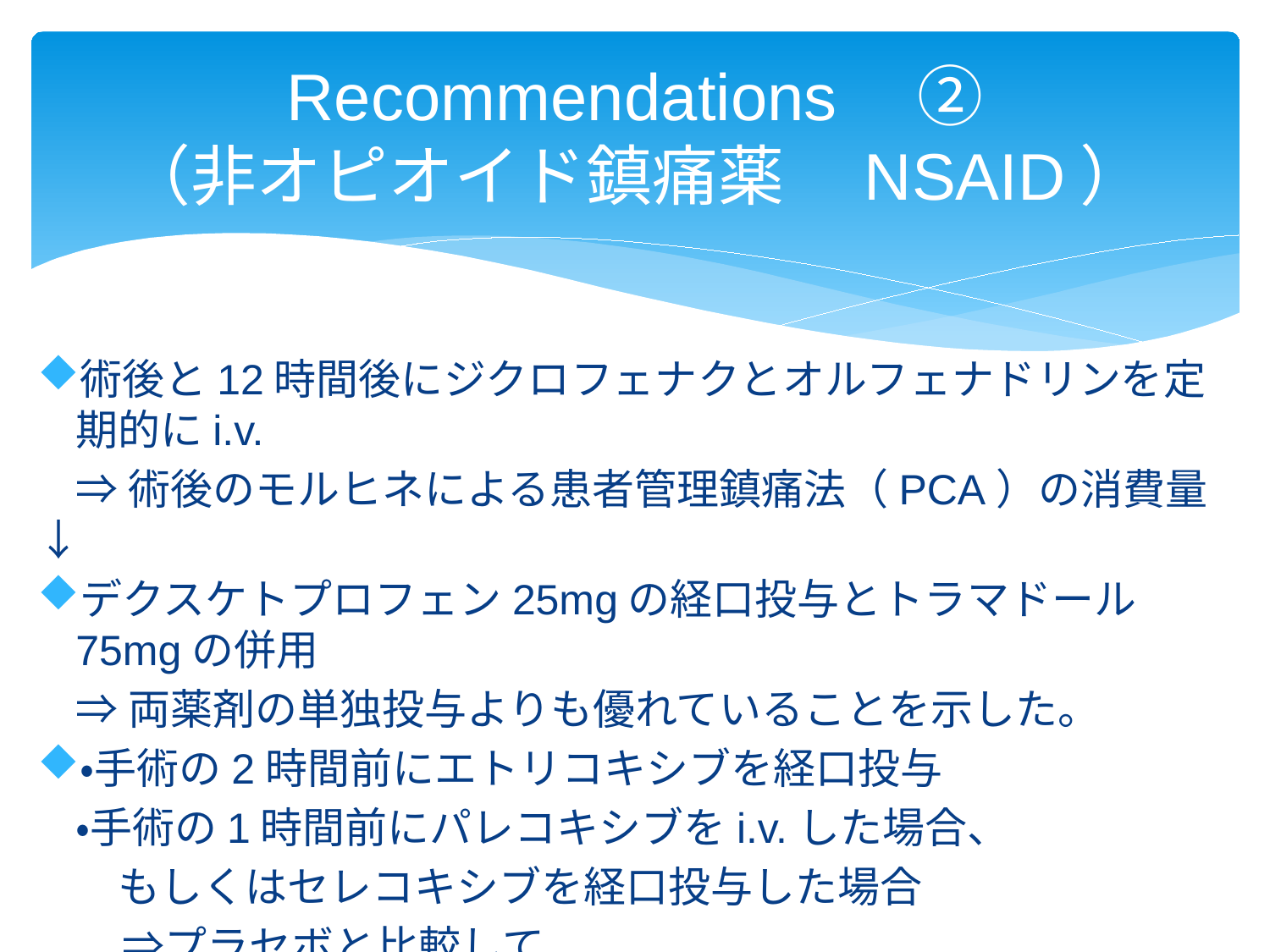

# Recommendations　② （非オピオイド鎮痛薬　NSAID）
術後と12時間後にジクロフェナクとオルフェナドリンを定期的にi.v.
⇒術後のモルヒネによる患者管理鎮痛法（PCA）の消費量↓
デクスケトプロフェン25mgの経口投与とトラマドール75mgの併用
	⇒両薬剤の単独投与よりも優れていることを示した。
・手術の2時間前にエトリコキシブを経口投与
	・手術の1時間前にパレコキシブをi.v.した場合、
	　もしくはセレコキシブを経口投与した場合
　　⇒プラセボと比較して
	　　最初の24時間の痛みの強さのスコア↓モルヒネの消費量↓